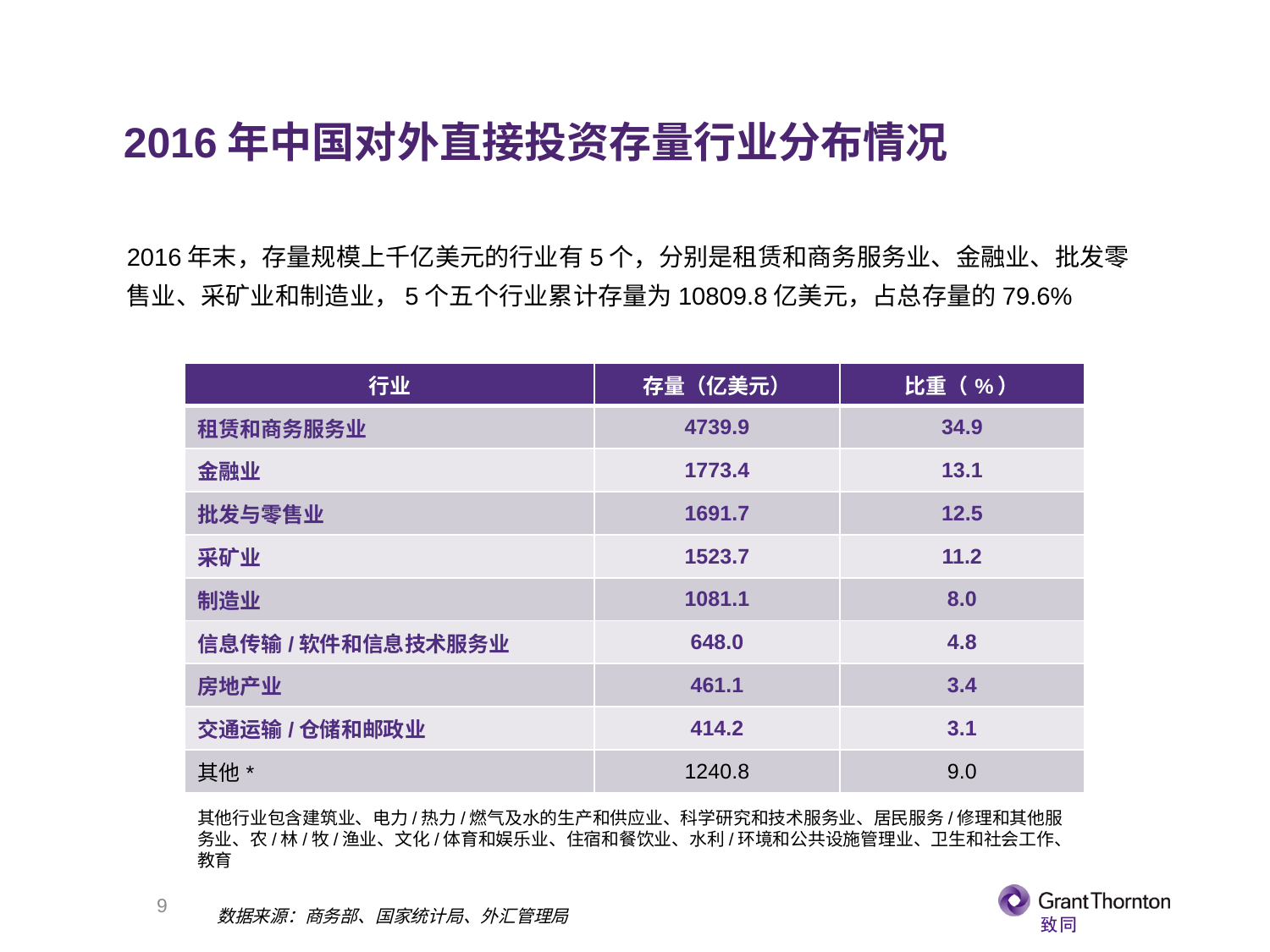

2016年中国对外直接投资存量行业分布情况
2016年末，存量规模上千亿美元的行业有5个，分别是租赁和商务服务业、金融业、批发零售业、采矿业和制造业，5个五个行业累计存量为10809.8亿美元，占总存量的79.6%
| 行业 | 存量（亿美元） | 比重（%） |
| --- | --- | --- |
| 租赁和商务服务业 | 4739.9 | 34.9 |
| 金融业 | 1773.4 | 13.1 |
| 批发与零售业 | 1691.7 | 12.5 |
| 采矿业 | 1523.7 | 11.2 |
| 制造业 | 1081.1 | 8.0 |
| 信息传输/软件和信息技术服务业 | 648.0 | 4.8 |
| 房地产业 | 461.1 | 3.4 |
| 交通运输/仓储和邮政业 | 414.2 | 3.1 |
| 其他\* | 1240.8 | 9.0 |
其他行业包含建筑业、电力/热力/燃气及水的生产和供应业、科学研究和技术服务业、居民服务/修理和其他服务业、农/林/牧/渔业、文化/体育和娱乐业、住宿和餐饮业、水利/环境和公共设施管理业、卫生和社会工作、教育
9
数据来源：商务部、国家统计局、外汇管理局